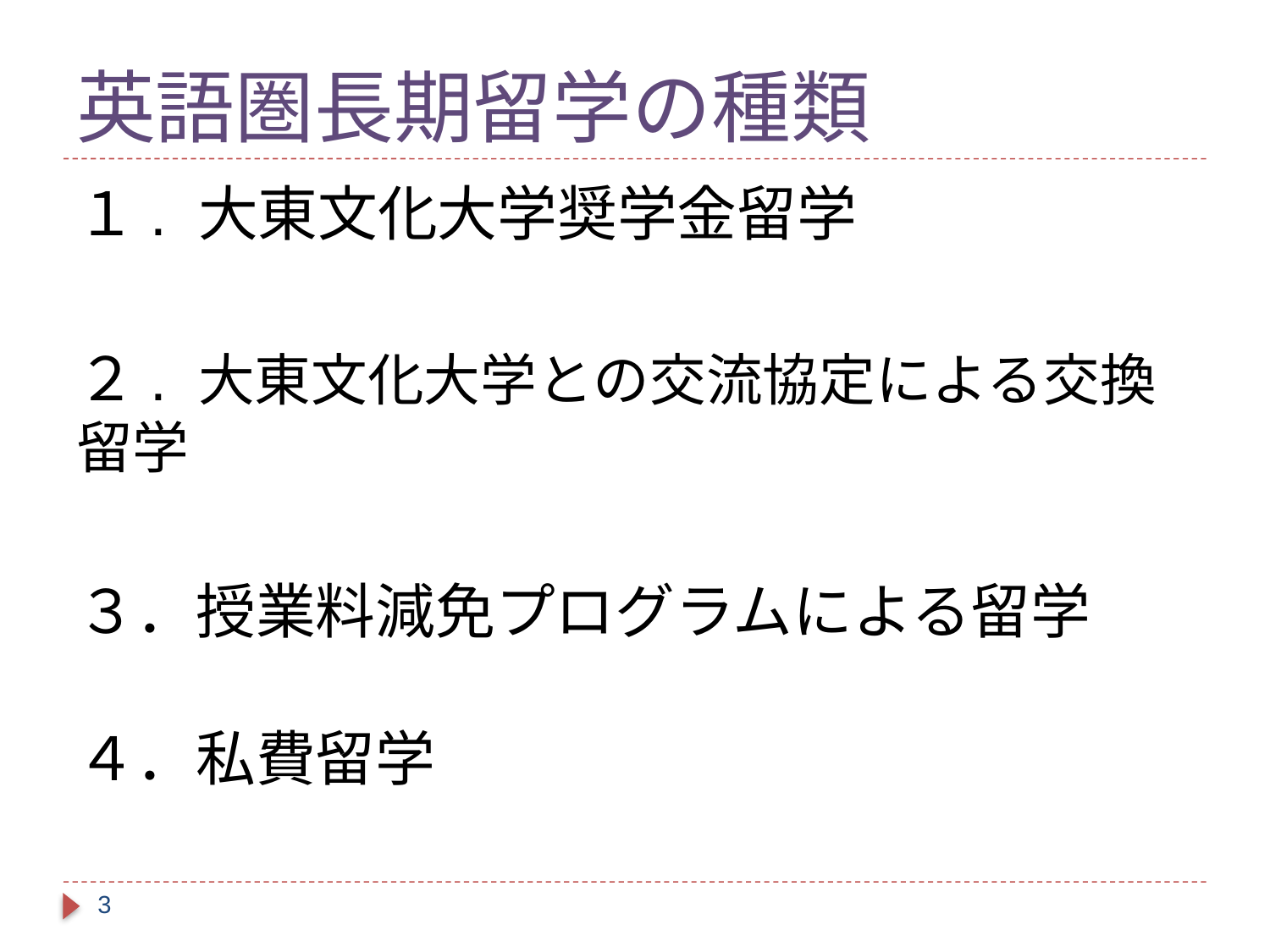

# 英語圏長期留学の種類
１. 大東文化大学奨学金留学

２. 大東文化大学との交流協定による交換留学

３．授業料減免プログラムによる留学

４．私費留学

3